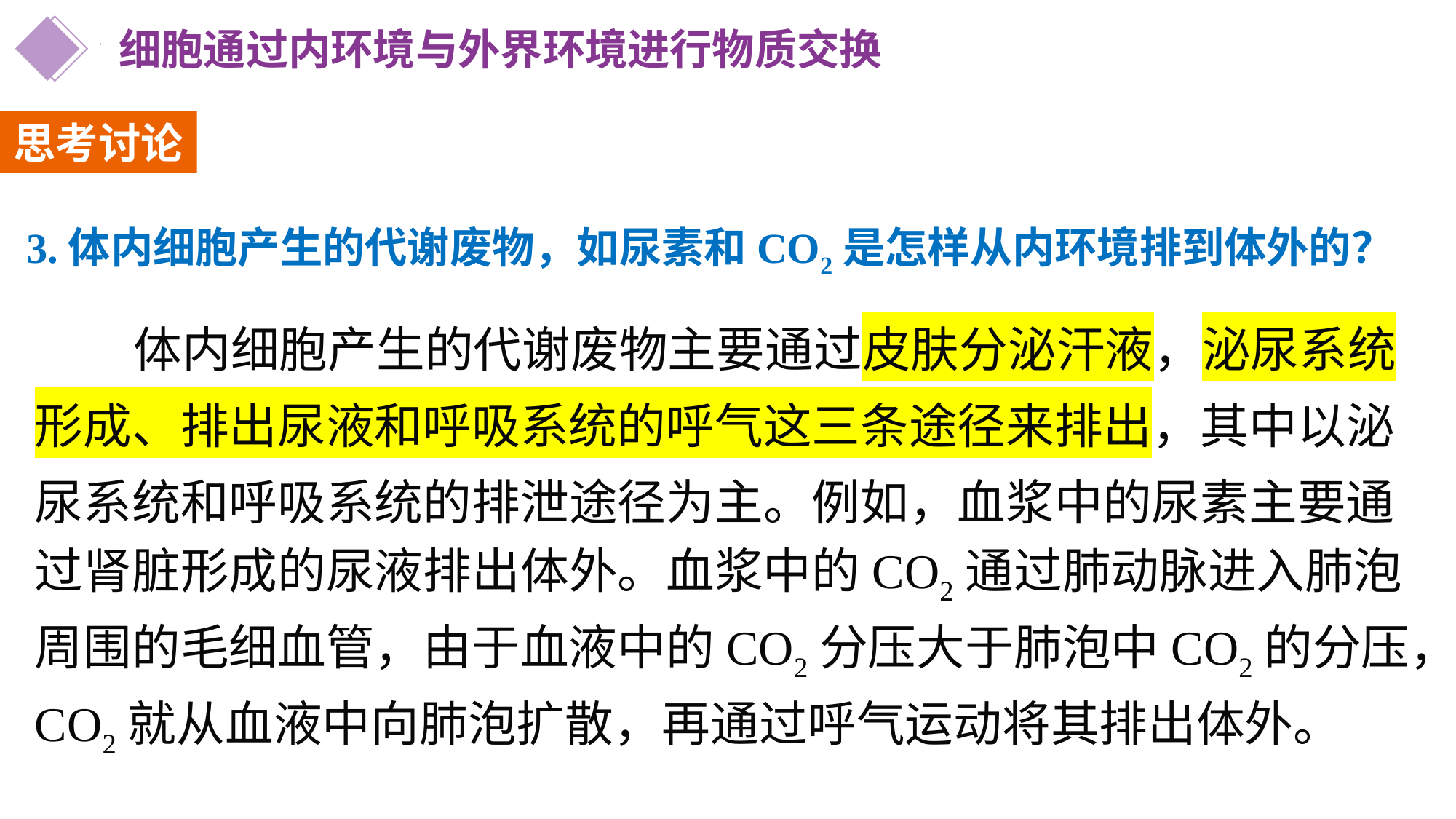

细胞通过内环境与外界环境进行物质交换
思考讨论
3.体内细胞产生的代谢废物，如尿素和CO2是怎样从内环境排到体外的？
        体内细胞产生的代谢废物主要通过皮肤分泌汗液，泌尿系统形成、排出尿液和呼吸系统的呼气这三条途径来排出，其中以泌尿系统和呼吸系统的排泄途径为主。例如，血浆中的尿素主要通过肾脏形成的尿液排出体外。血浆中的CO2通过肺动脉进入肺泡周围的毛细血管，由于血液中的CO2分压大于肺泡中CO2的分压，CO2就从血液中向肺泡扩散，再通过呼气运动将其排出体外。